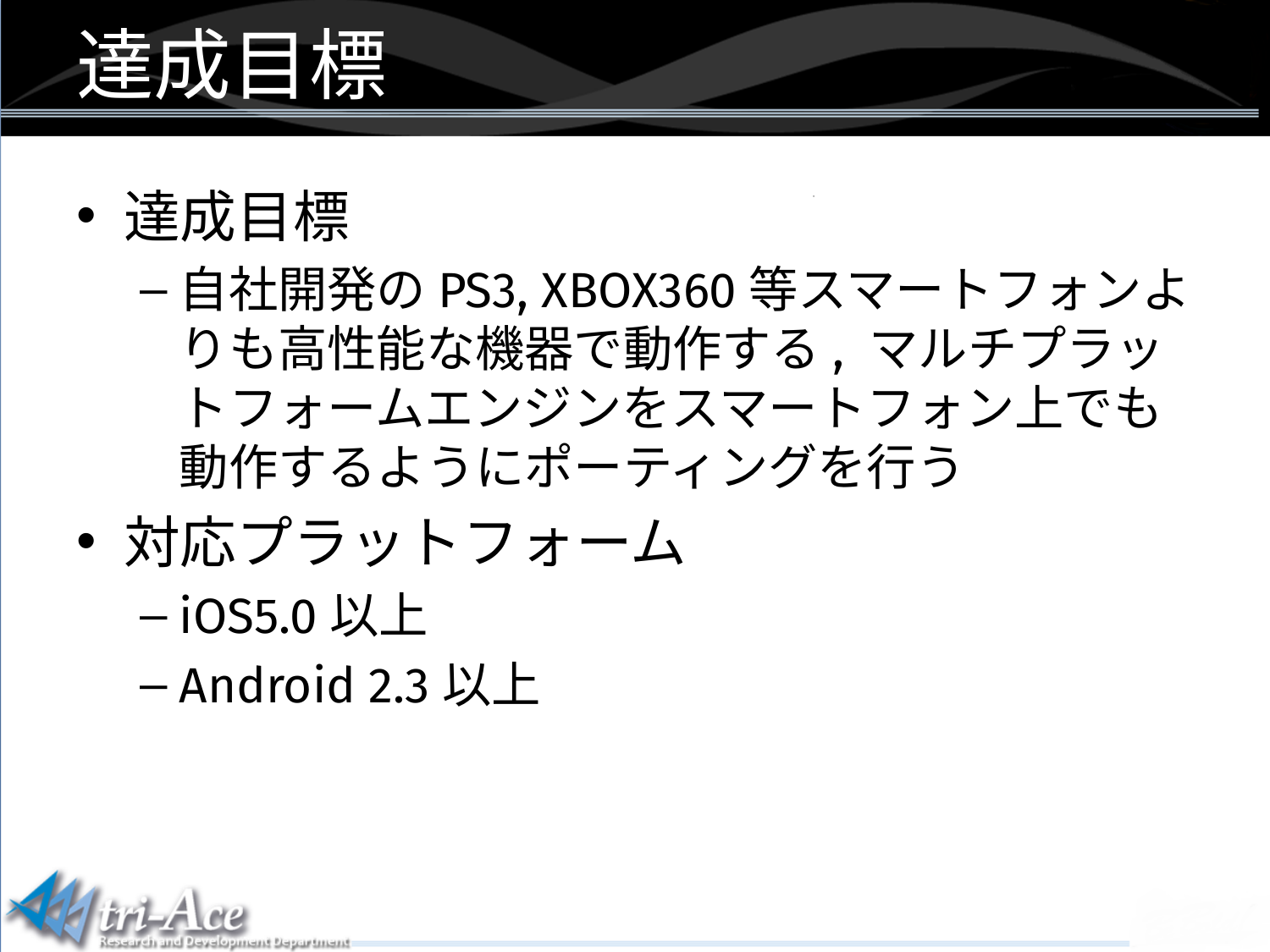

# 達成目標
達成目標
自社開発のPS3, XBOX360等スマートフォンよりも高性能な機器で動作する, マルチプラットフォームエンジンをスマートフォン上でも動作するようにポーティングを行う
対応プラットフォーム
iOS5.0以上
Android 2.3以上